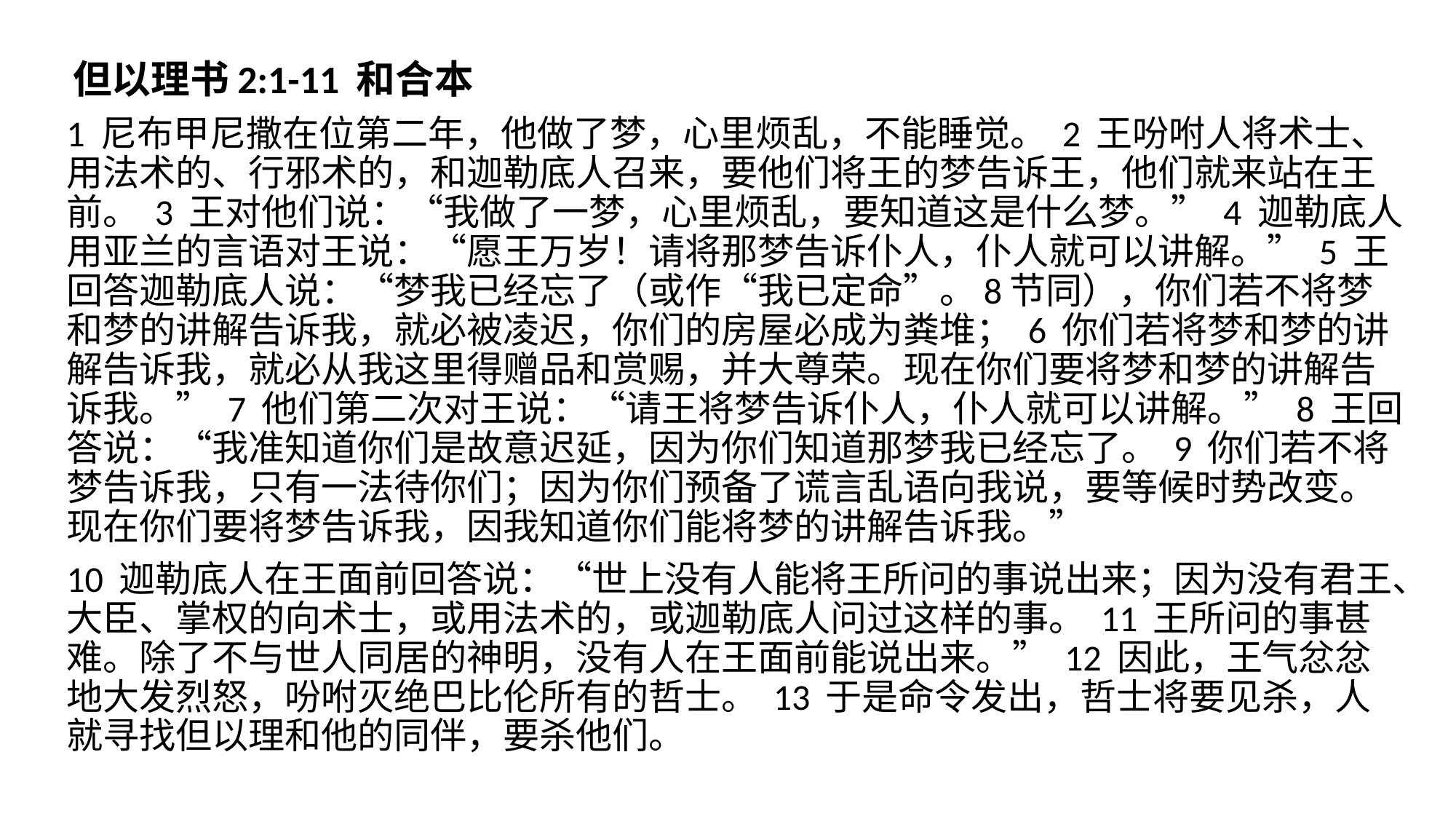

‪但以理书‬2:1-11 和合本
1 尼布甲尼撒在位第二年，他做了梦，心里烦乱，不能睡觉。 2 王吩咐人将术士、用法术的、行邪术的，和迦勒底人召来，要他们将王的梦告诉王，他们就来站在王前。 3 王对他们说：“我做了一梦，心里烦乱，要知道这是什么梦。” 4 迦勒底人用亚兰的言语对王说：“愿王万岁！请将那梦告诉仆人，仆人就可以讲解。” 5 王回答迦勒底人说：“梦我已经忘了（或作“我已定命”。8节同），你们若不将梦和梦的讲解告诉我，就必被凌迟，你们的房屋必成为粪堆； 6 你们若将梦和梦的讲解告诉我，就必从我这里得赠品和赏赐，并大尊荣。现在你们要将梦和梦的讲解告诉我。” 7 他们第二次对王说：“请王将梦告诉仆人，仆人就可以讲解。” 8 王回答说：“我准知道你们是故意迟延，因为你们知道那梦我已经忘了。 9 你们若不将梦告诉我，只有一法待你们；因为你们预备了谎言乱语向我说，要等候时势改变。现在你们要将梦告诉我，因我知道你们能将梦的讲解告诉我。”
10 迦勒底人在王面前回答说：“世上没有人能将王所问的事说出来；因为没有君王、大臣、掌权的向术士，或用法术的，或迦勒底人问过这样的事。 11 王所问的事甚难。除了不与世人同居的神明，没有人在王面前能说出来。” ‪12 因此，王气忿忿地大发烈怒，吩咐灭绝巴比伦所有的哲士。 13 于是命令发出，哲士将要见杀，人就寻找但以理和他的同伴，要杀他们。